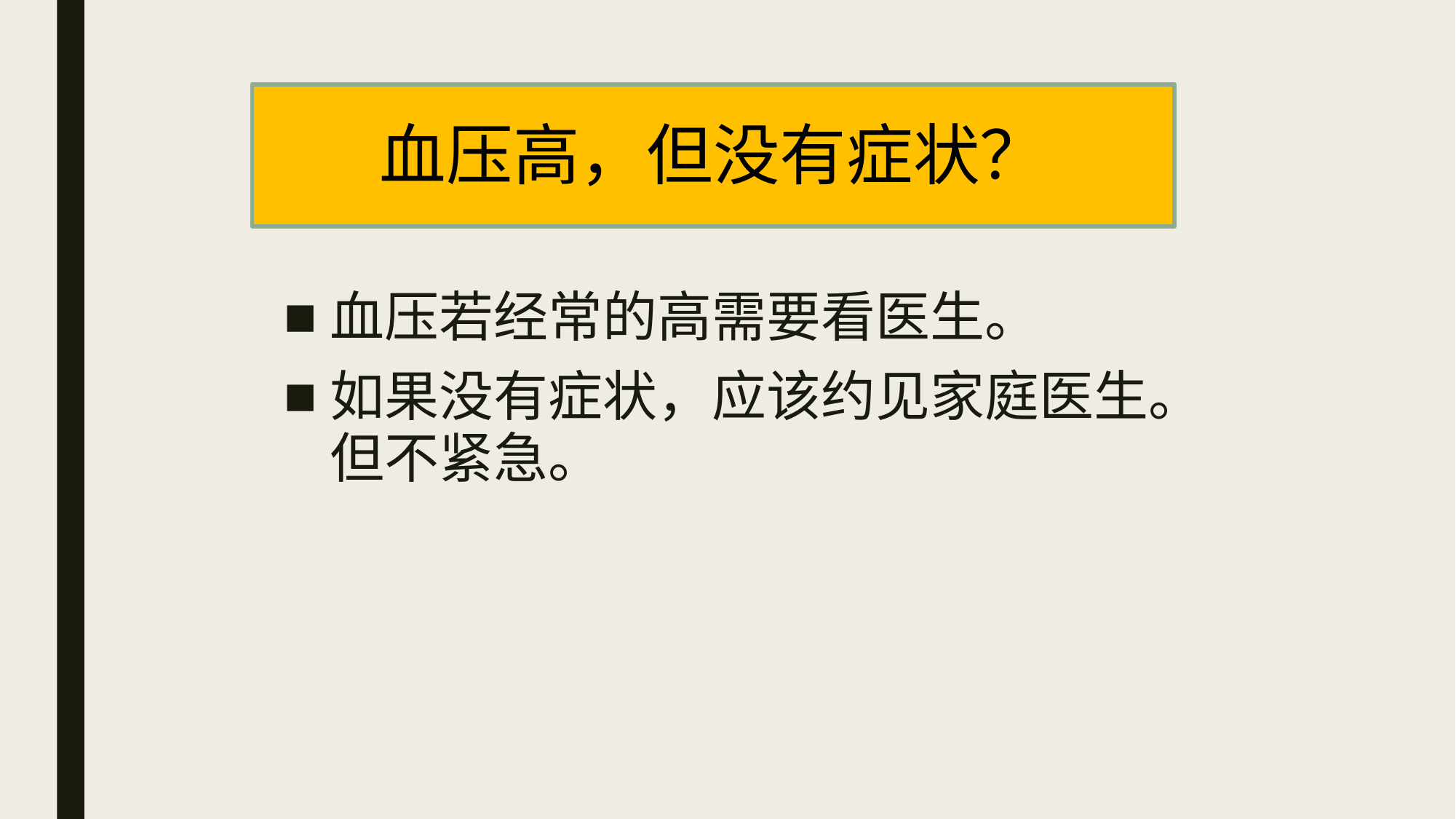

# 血压高，但没有症状？
血压若经常的高需要看医生。
如果没有症状，应该约见家庭医生。但不紧急。